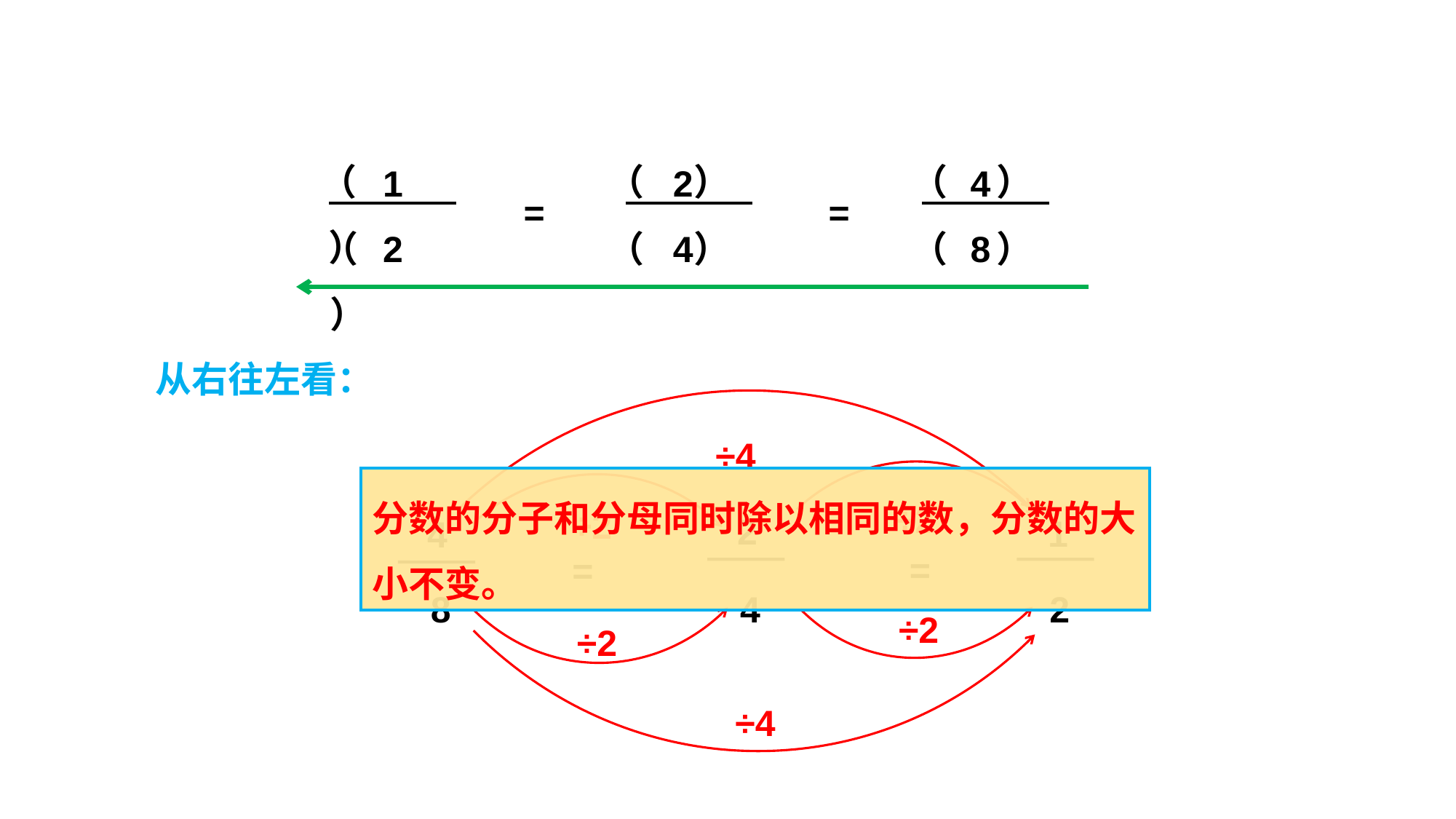

（      ）
（      ）
（      ）
（      ）
（      ）
（      ）
1
2
4
=
=
2
4
8

÷4
从右往左看：

÷4

÷2

÷2
分数的分子和分母同时除以相同的数，分数的大小不变。
2
1
4
=
=
4
2

8

÷2

÷2